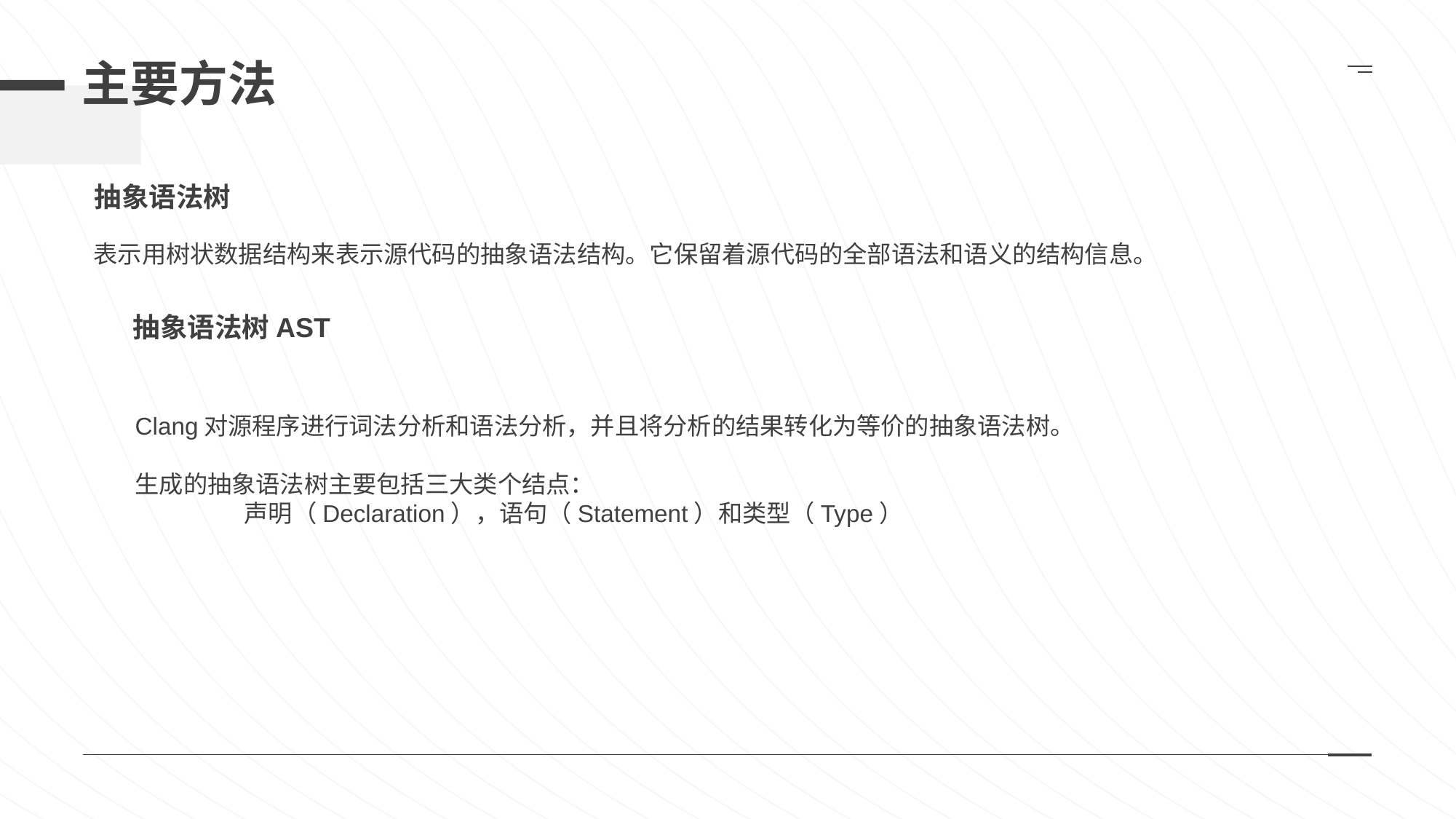

# 主要方法
抽象语法树
表示用树状数据结构来表示源代码的抽象语法结构。它保留着源代码的全部语法和语义的结构信息。
抽象语法树AST
Clang对源程序进行词法分析和语法分析，并且将分析的结果转化为等价的抽象语法树。

生成的抽象语法树主要包括三大类个结点：
	声明（Declaration），语句（Statement）和类型（Type）